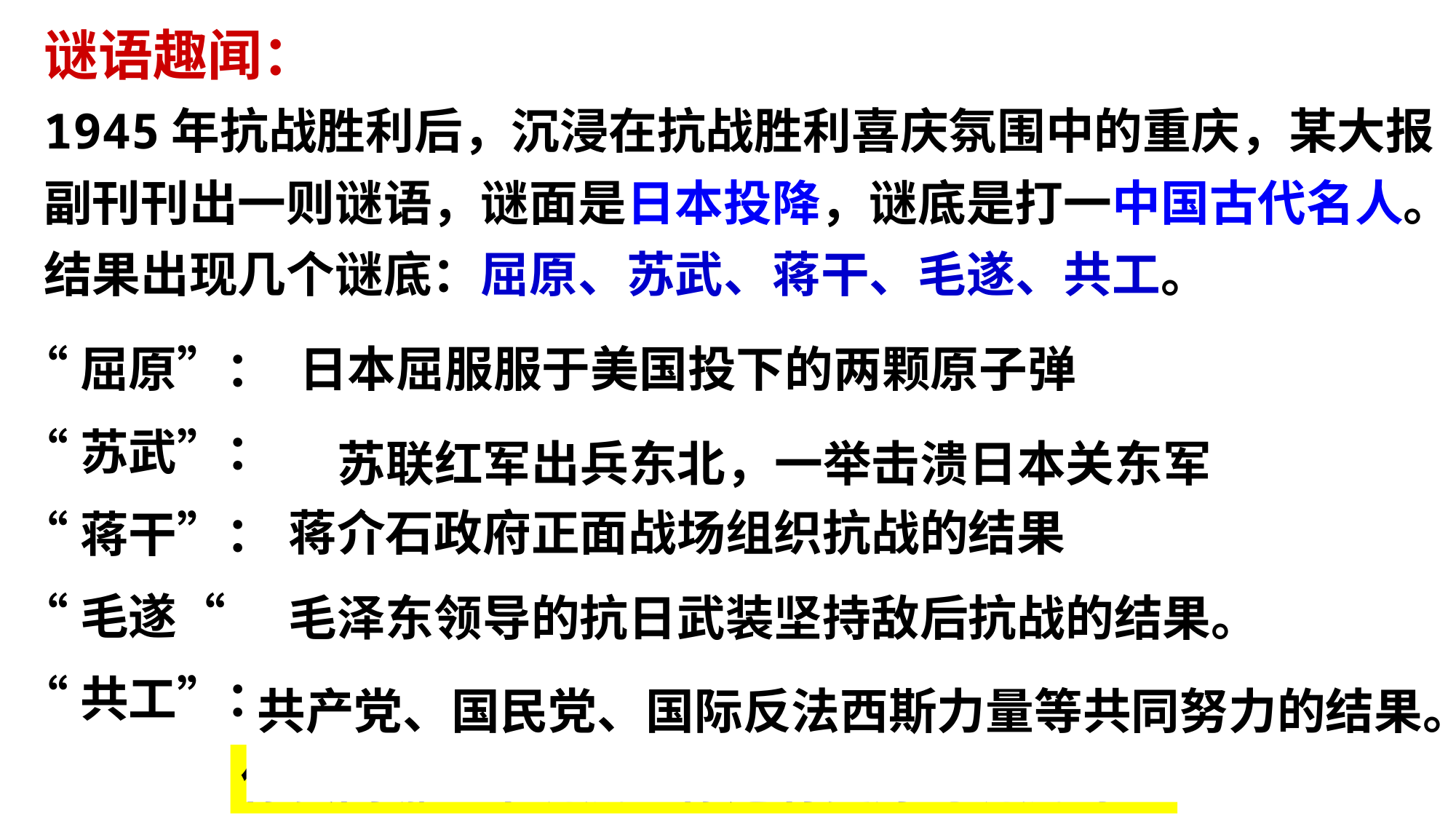

谜语趣闻：
1945年抗战胜利后，沉浸在抗战胜利喜庆氛围中的重庆，某大报副刊刊出一则谜语，谜面是日本投降，谜底是打一中国古代名人。结果出现几个谜底：屈原、苏武、蒋干、毛遂、共工。

“屈原”：
“苏武”：
“蒋干”：
“毛遂“
“共工”：
日本屈服服于美国投下的两颗原子弹
苏联红军出兵东北，一举击溃日本关东军
蒋介石政府正面战场组织抗战的结果
毛泽东领导的抗日武装坚持敌后抗战的结果。

共产党、国民党、国际反法西斯力量等共同努力的结果。
你赞同哪一个谜底？你还有更好的谜底吗？